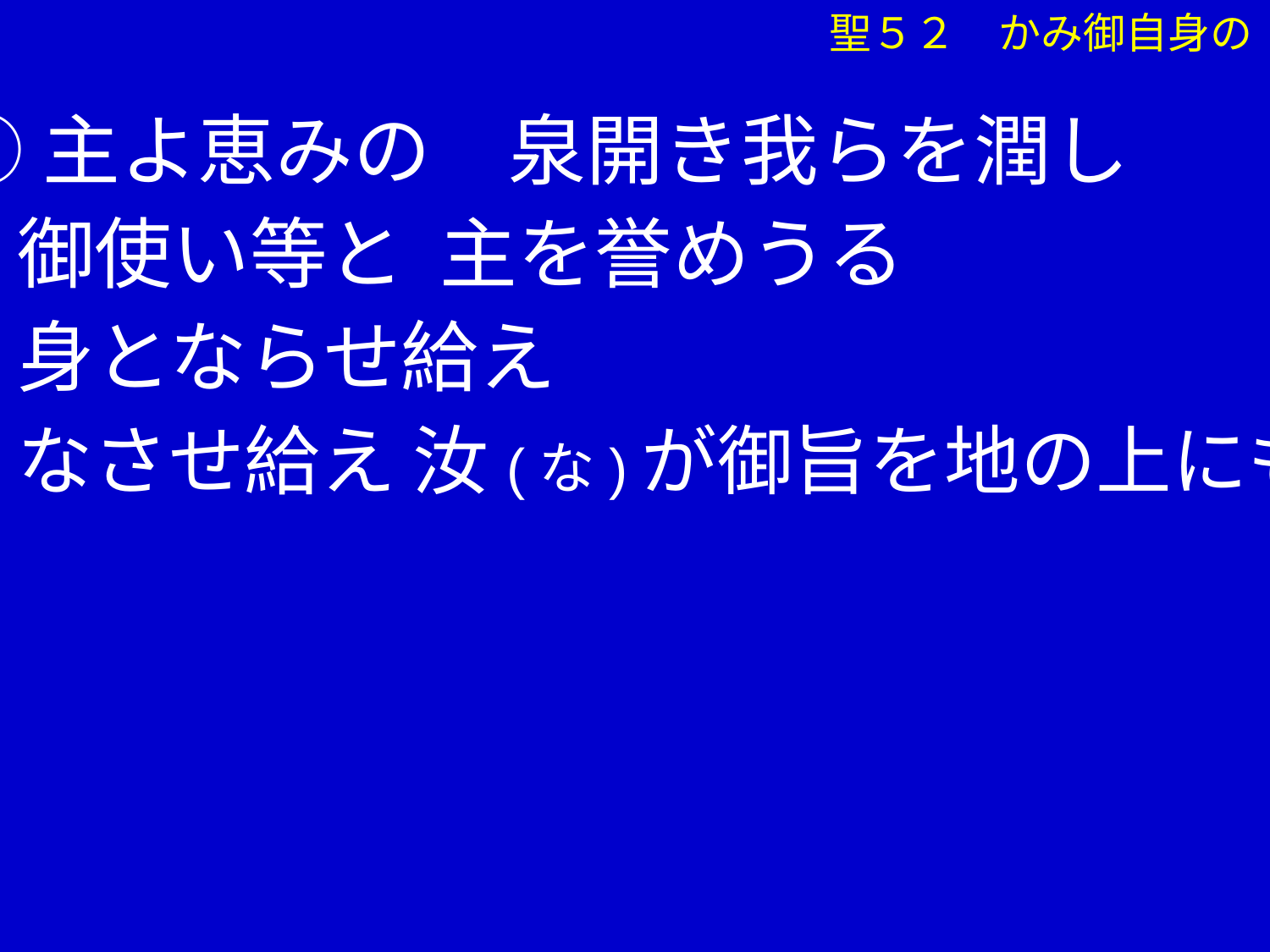

⑤主よ恵みの　泉開き我らを潤し
   御使い等と  主を誉めうる
   身とならせ給え
   なさせ給え 汝(な)が御旨を地の上にも
聖５２　かみ御自身の